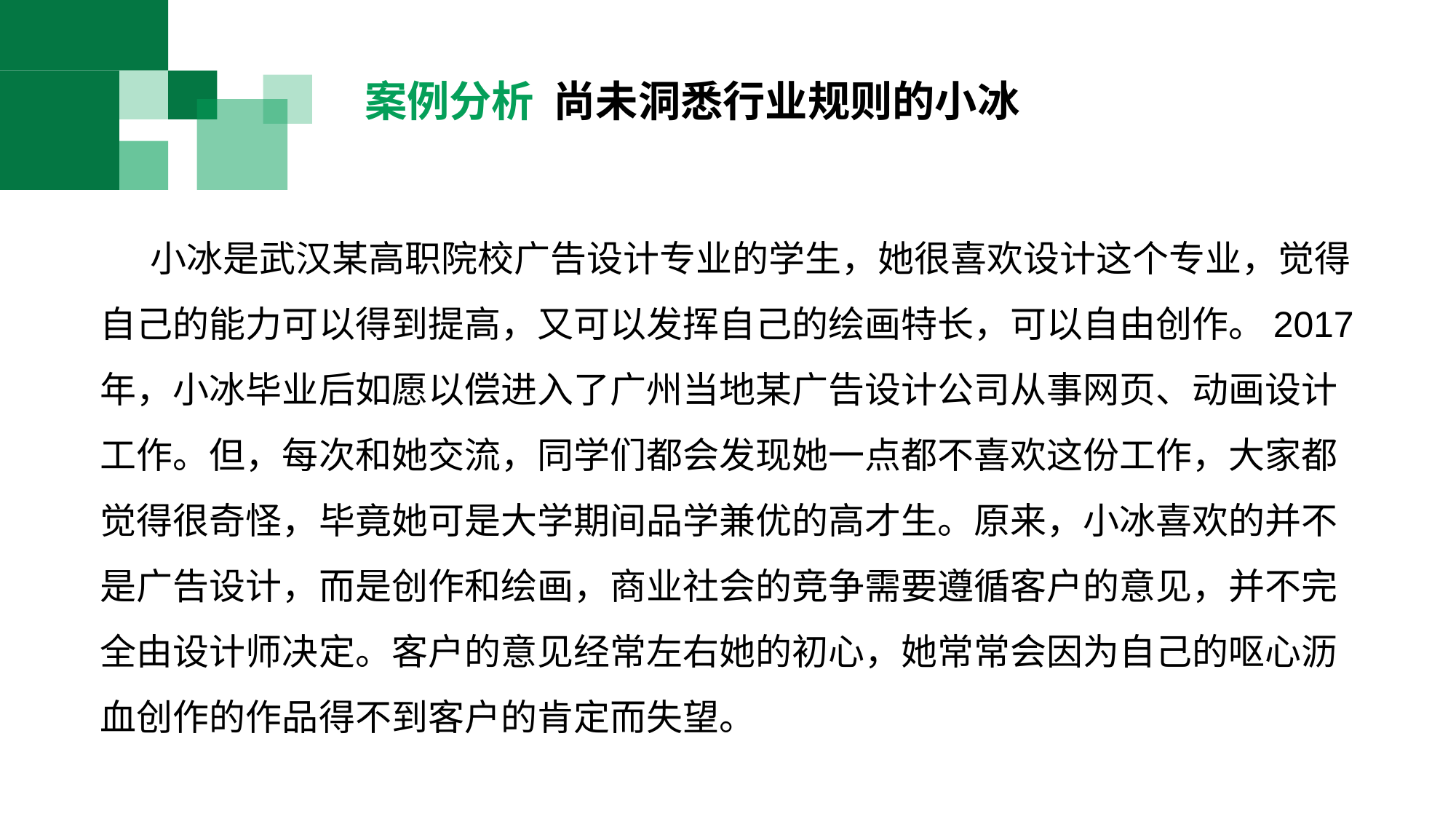

案例分析  尚未洞悉行业规则的小冰

       小冰是武汉某高职院校广告设计专业的学生，她很喜欢设计这个专业，觉得自己的能力可以得到提高，又可以发挥自己的绘画特长，可以自由创作。2017年，小冰毕业后如愿以偿进入了广州当地某广告设计公司从事网页、动画设计工作。但，每次和她交流，同学们都会发现她一点都不喜欢这份工作，大家都觉得很奇怪，毕竟她可是大学期间品学兼优的高才生。原来，小冰喜欢的并不是广告设计，而是创作和绘画，商业社会的竞争需要遵循客户的意见，并不完全由设计师决定。客户的意见经常左右她的初心，她常常会因为自己的呕心沥血创作的作品得不到客户的肯定而失望。

ADD YOUR
TITLE HERE ADD